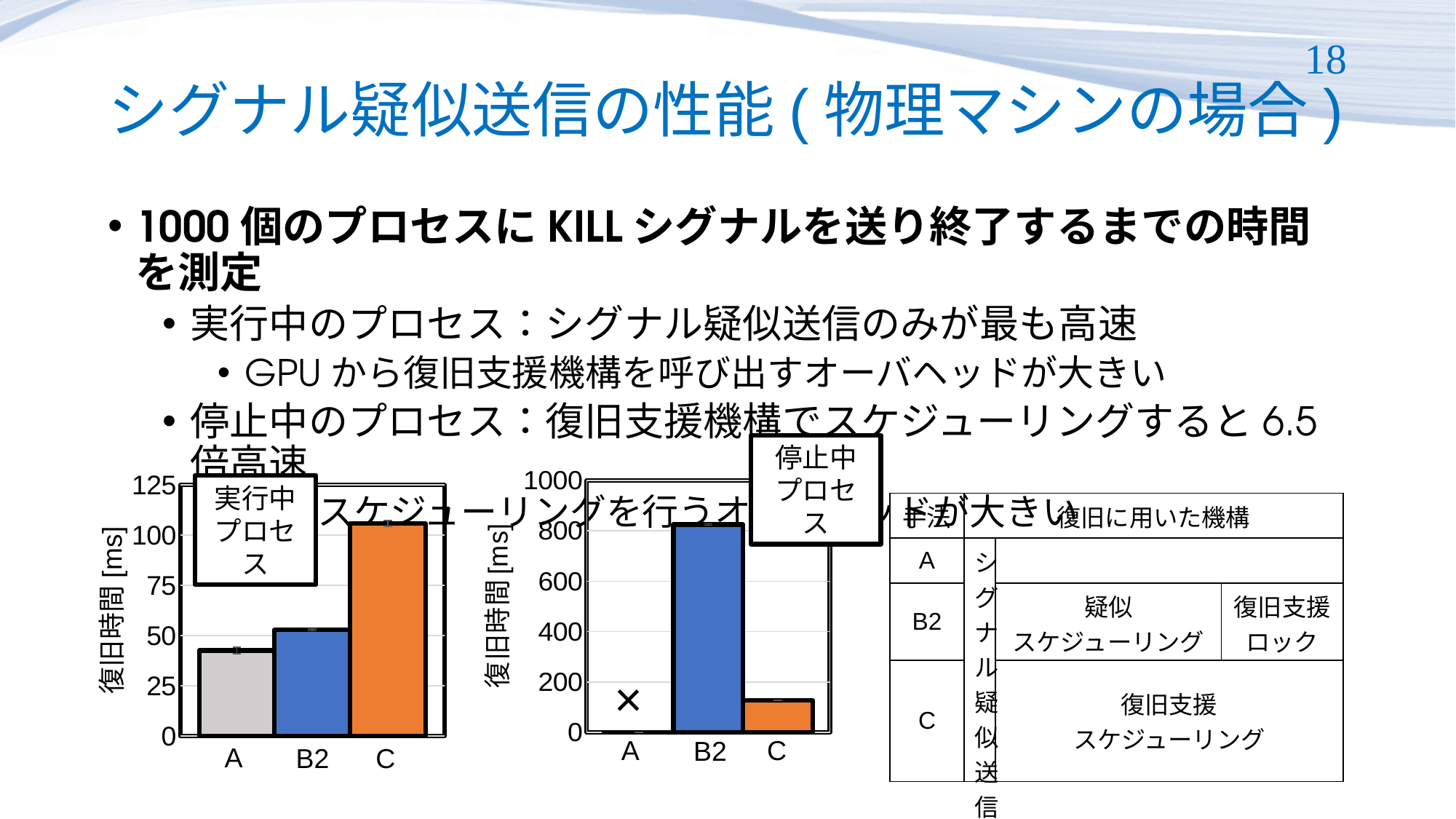

# シグナル疑似送信の性能(物理マシンの場合)
18
1000個のプロセスにKILLシグナルを送り終了するまでの時間を測定
実行中のプロセス：シグナル疑似送信のみが最も高速
GPUから復旧支援機構を呼び出すオーバヘッドが大きい
停止中のプロセス：復旧支援機構でスケジューリングすると6.5倍高速
疑似スケジューリングを行うオーバヘッドが大きい

停止中
プロセス
実行中
プロセス

### Chart

| Category | 復旧A | 復旧C | 復旧D |
|---|---|---|---|

### Chart

| Category | シグナル疑似送信 | 復旧C | 復旧D |
|---|---|---|---|
×
| 手法 | 復旧に用いた機構 |  |  |
| --- | --- | --- | --- |
| A | シグナル疑似送信 |  |  |
| B2 |  | 疑似 スケジューリング | 復旧支援 ロック |
| C |  | 復旧支援 スケジューリング |  |
A
C
B2
A
B2
C